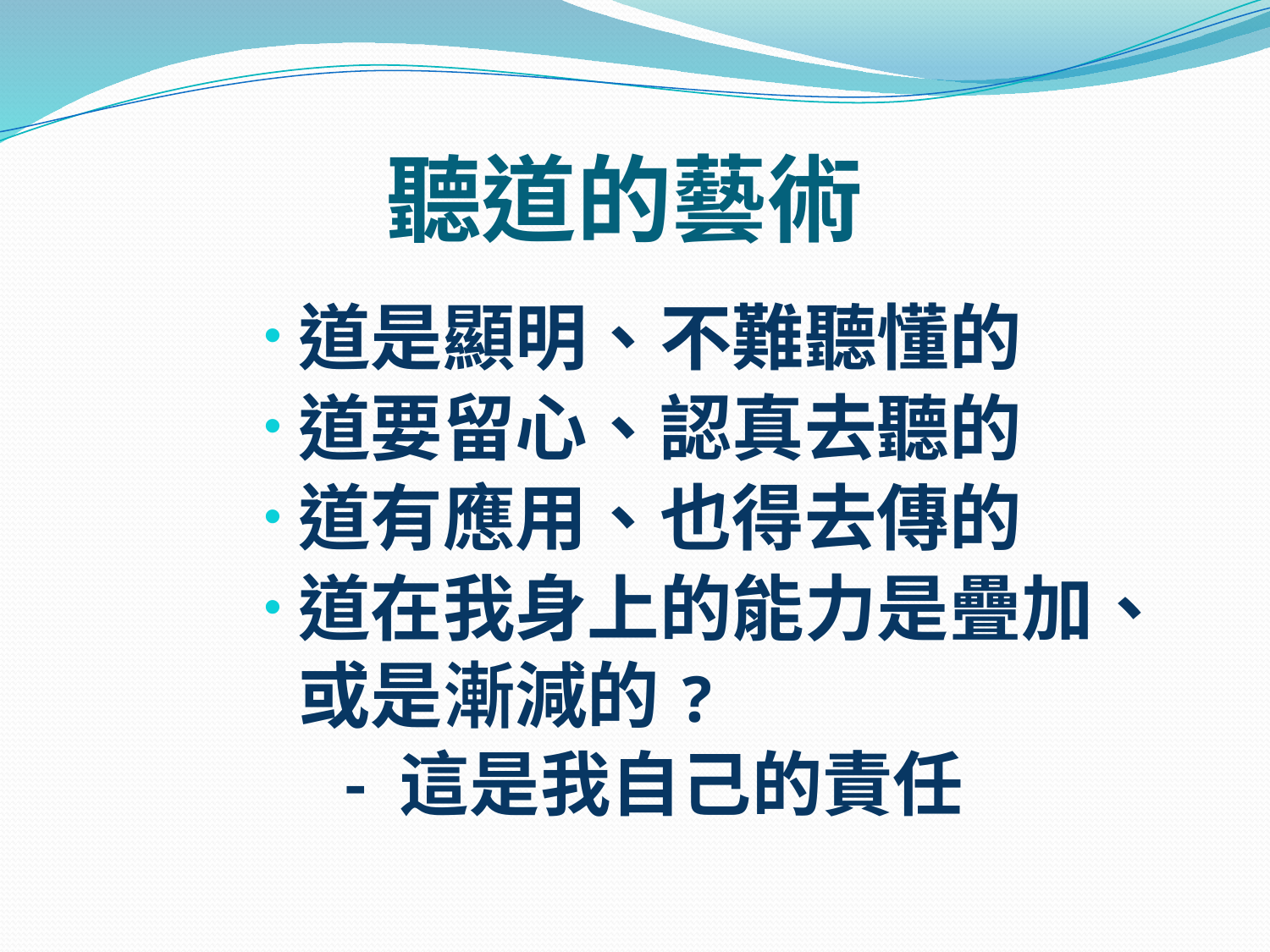

# 聽道的藝術
道是顯明、不難聽懂的
道要留心、認真去聽的
道有應用、也得去傳的
道在我身上的能力是疊加、或是漸減的?
- 這是我自己的責任